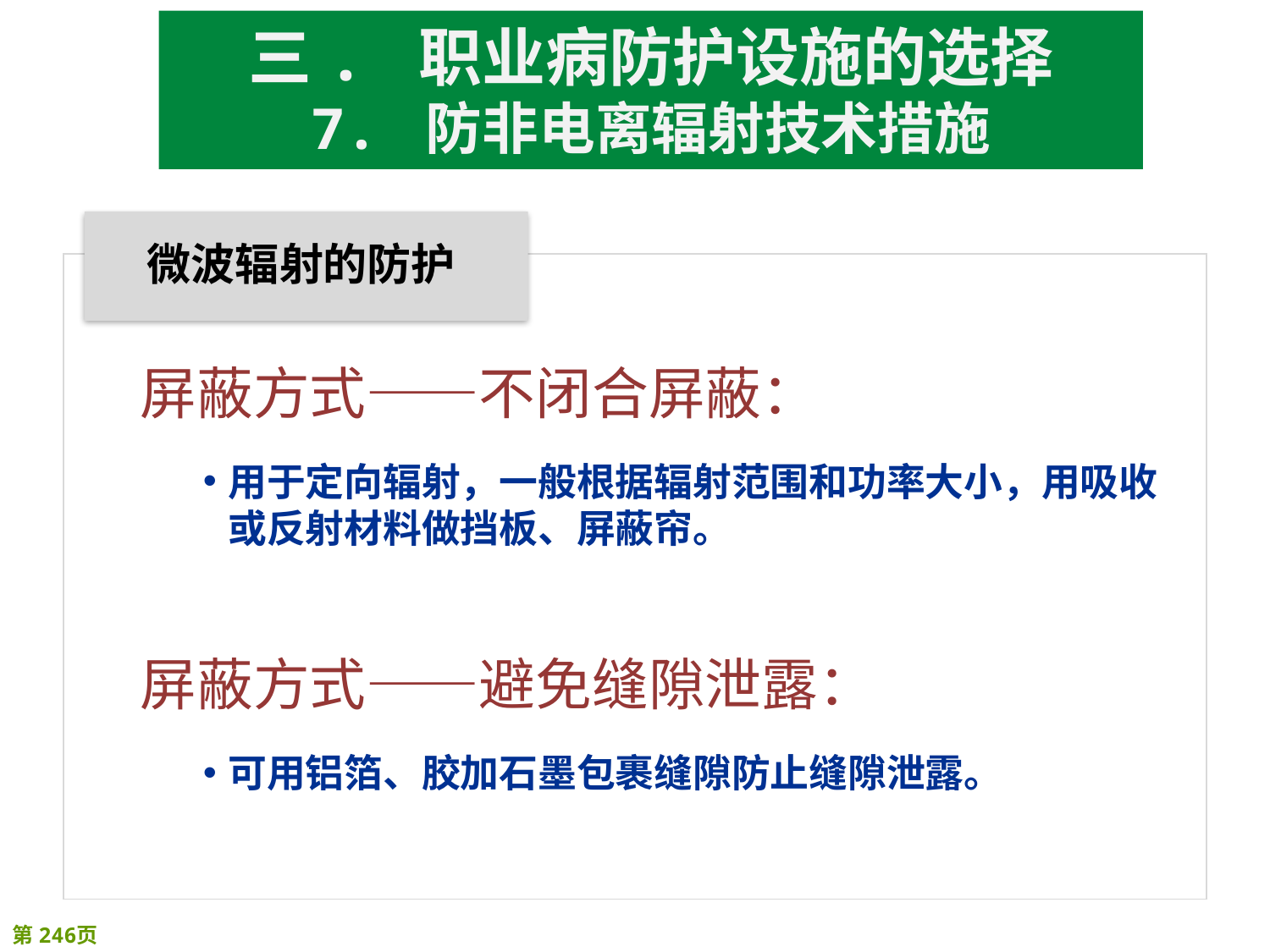

三. 职业病防护设施的选择
7. 防非电离辐射技术措施
微波辐射的防护

    屏蔽方式——不闭合屏蔽：
用于定向辐射，一般根据辐射范围和功率大小，用吸收或反射材料做挡板、屏蔽帘。

    屏蔽方式——避免缝隙泄露：
可用铝箔、胶加石墨包裹缝隙防止缝隙泄露。